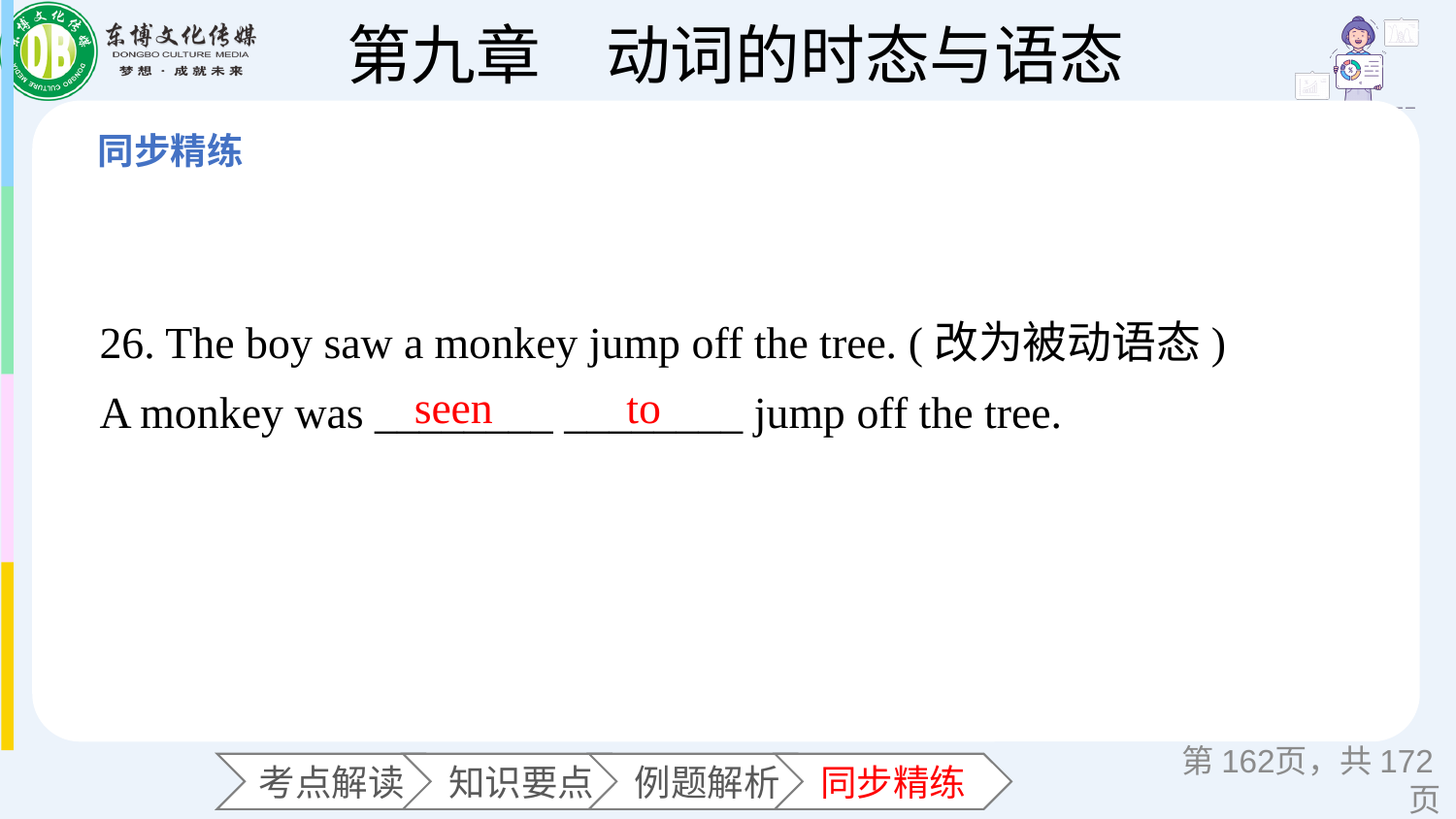

26. The boy saw a monkey jump off the tree. (改为被动语态)
A monkey was ________ ________ jump off the tree.
seen
to
第162页，共172页